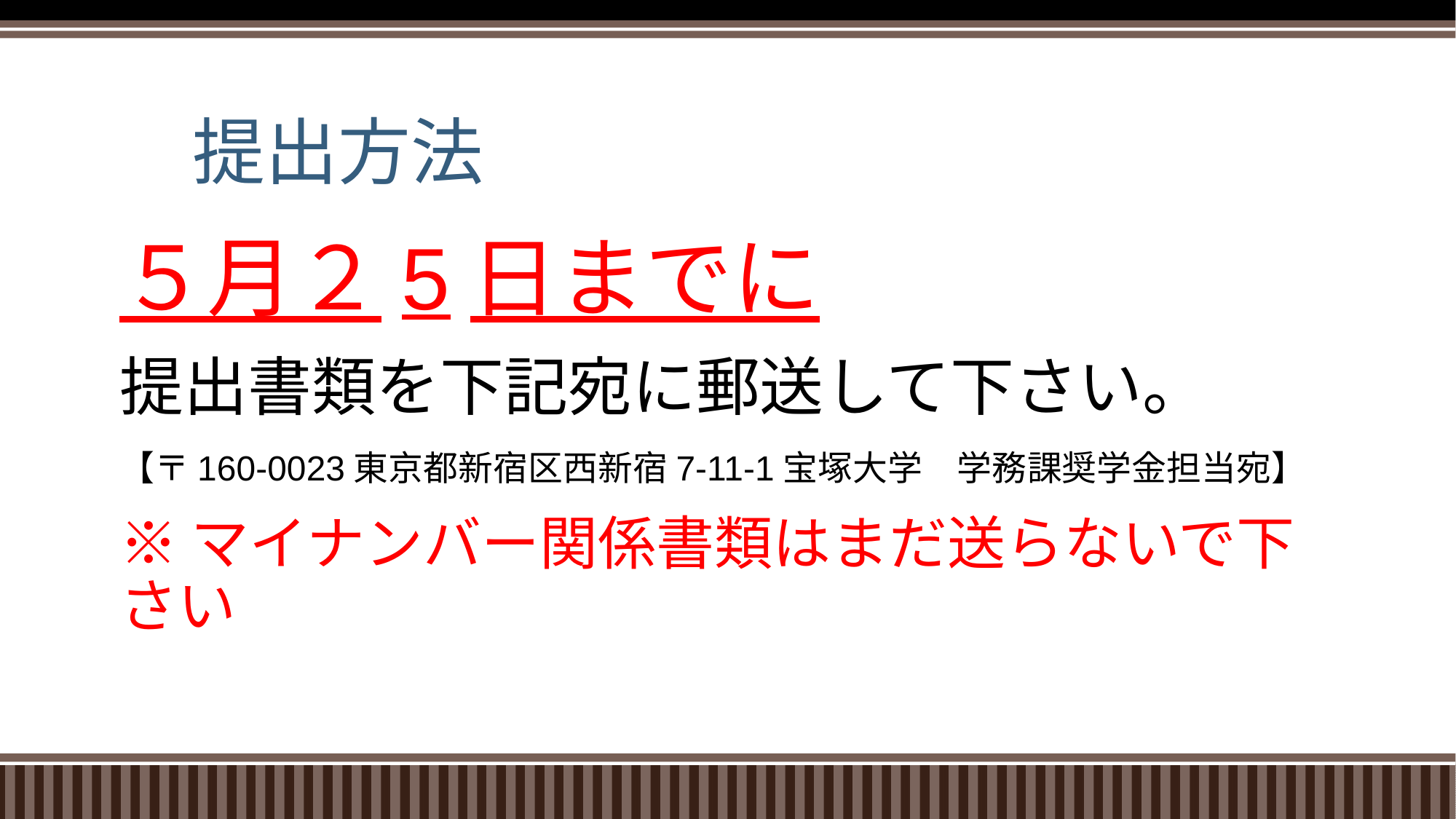

# 提出方法
５月２5日までに
提出書類を下記宛に郵送して下さい。
【〒160-0023東京都新宿区西新宿7-11-1宝塚大学　学務課奨学金担当宛】
※マイナンバー関係書類はまだ送らないで下さい